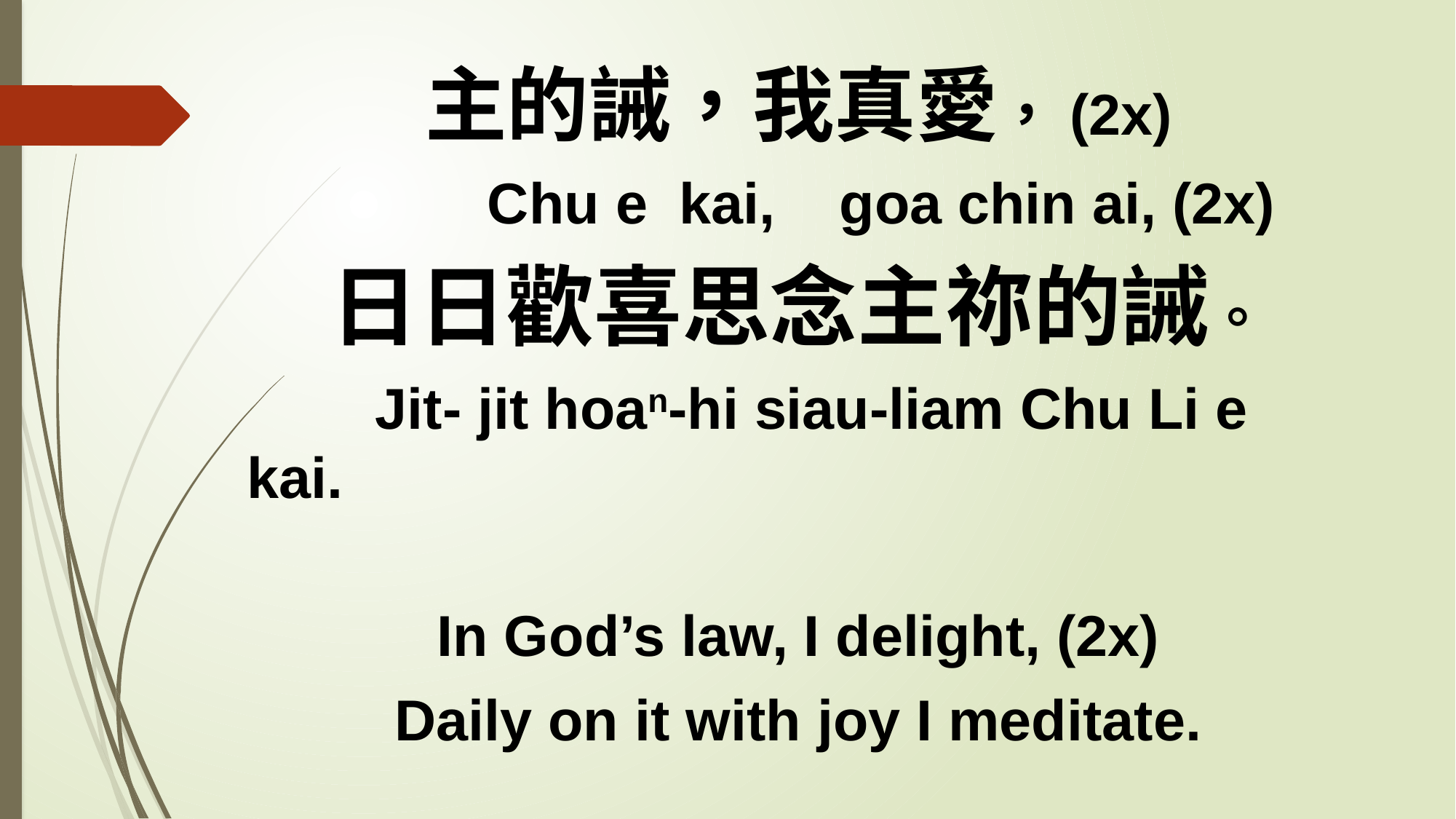

主的誡，我真愛，(2x)
               Chu e  kai,    goa chin ai, (2x)
日日歡喜思念主祢的誡。
        Jit- jit hoan-hi siau-liam Chu Li e  kai.

In God’s law, I delight, (2x)
Daily on it with joy I meditate.